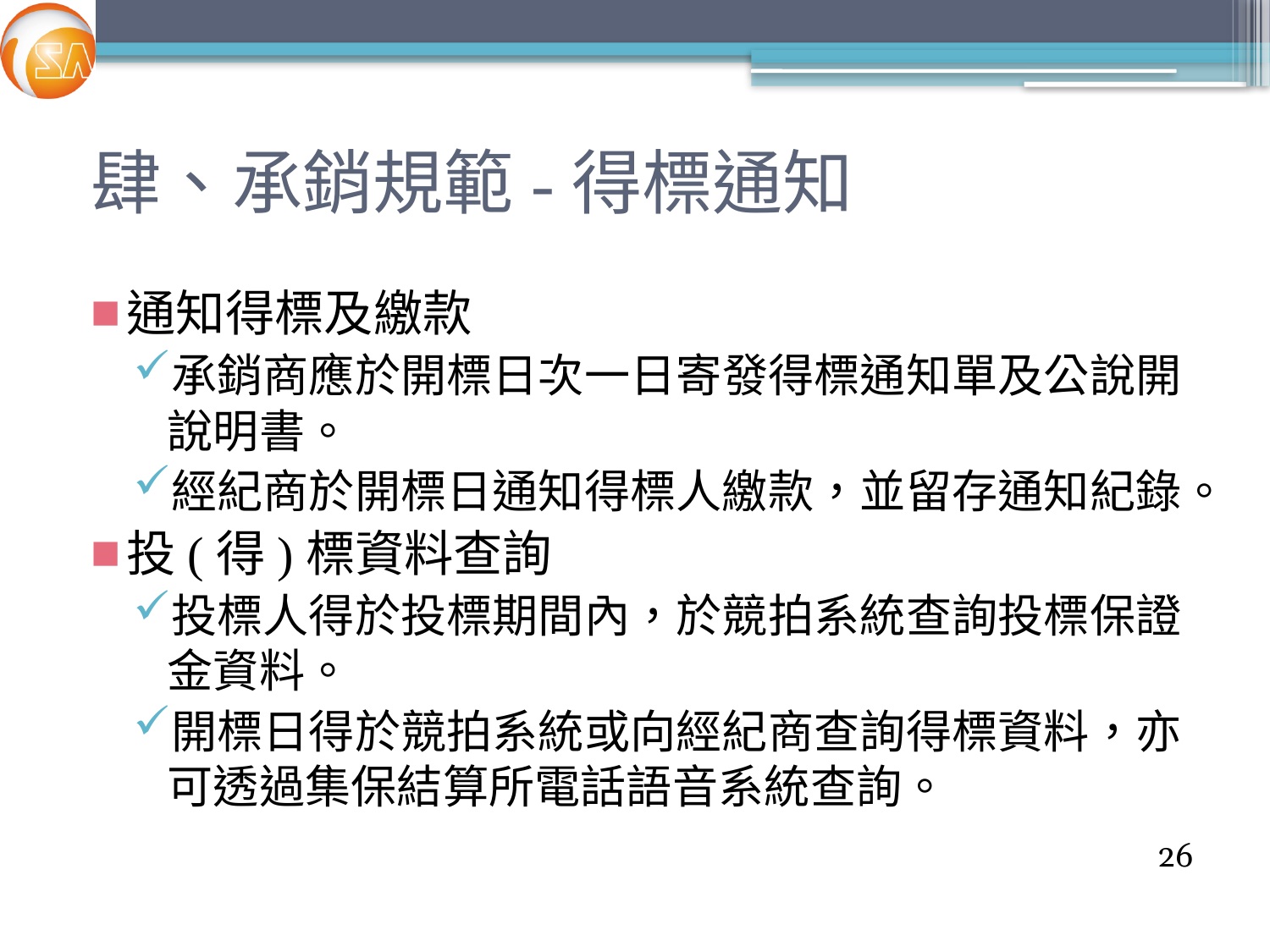

# 肆、承銷規範-得標通知
通知得標及繳款
承銷商應於開標日次一日寄發得標通知單及公說開說明書。
經紀商於開標日通知得標人繳款，並留存通知紀錄。
投(得)標資料查詢
投標人得於投標期間內，於競拍系統查詢投標保證金資料。
開標日得於競拍系統或向經紀商查詢得標資料，亦可透過集保結算所電話語音系統查詢。

26